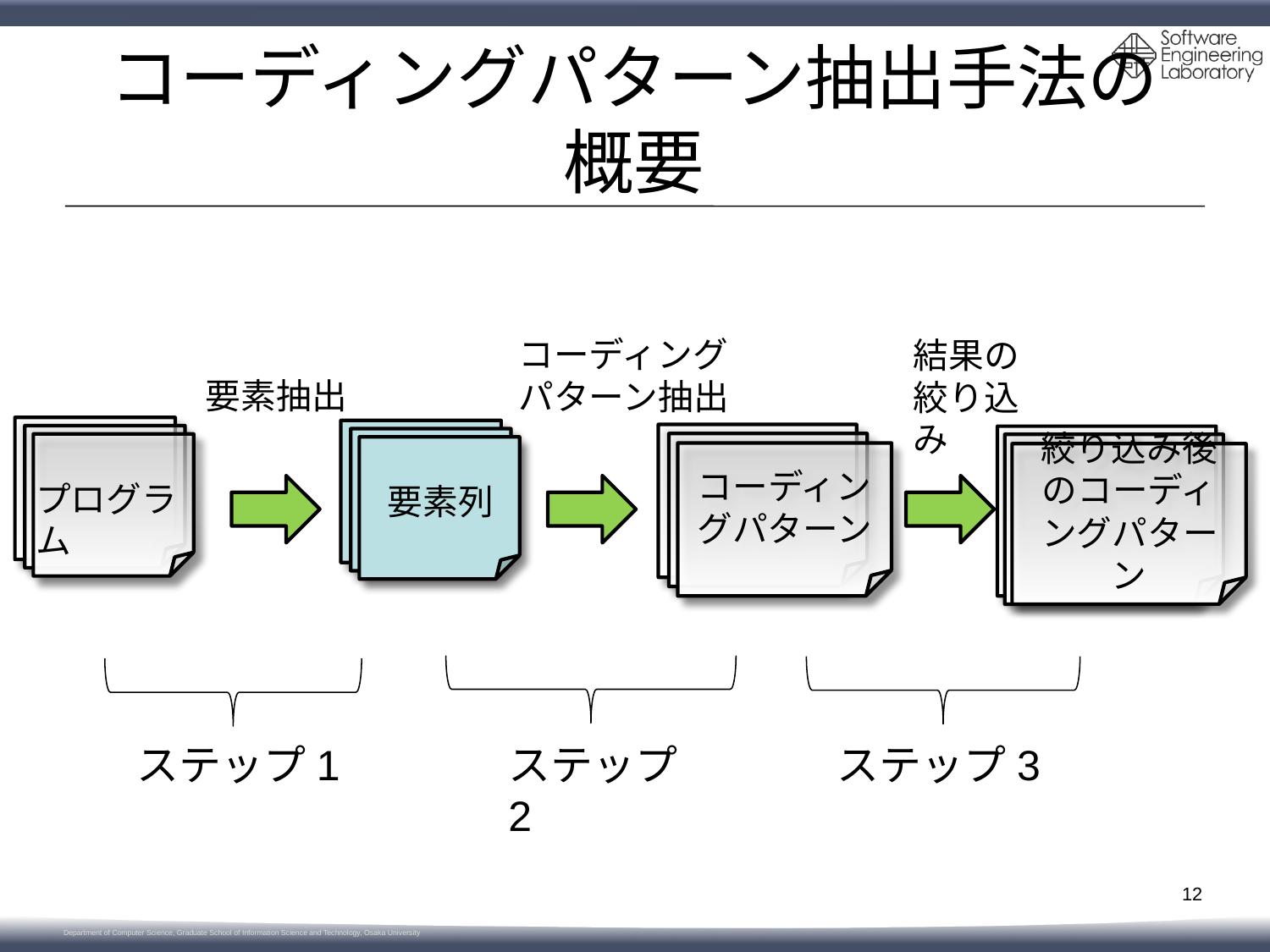

# コーディングパターン抽出手法の概要
コーディング
パターン抽出
結果の
絞り込み
要素抽出

コーディングパターン
絞り込み後のコーディングパターン
プログラム
要素列

ステップ1
ステップ2
ステップ3
12